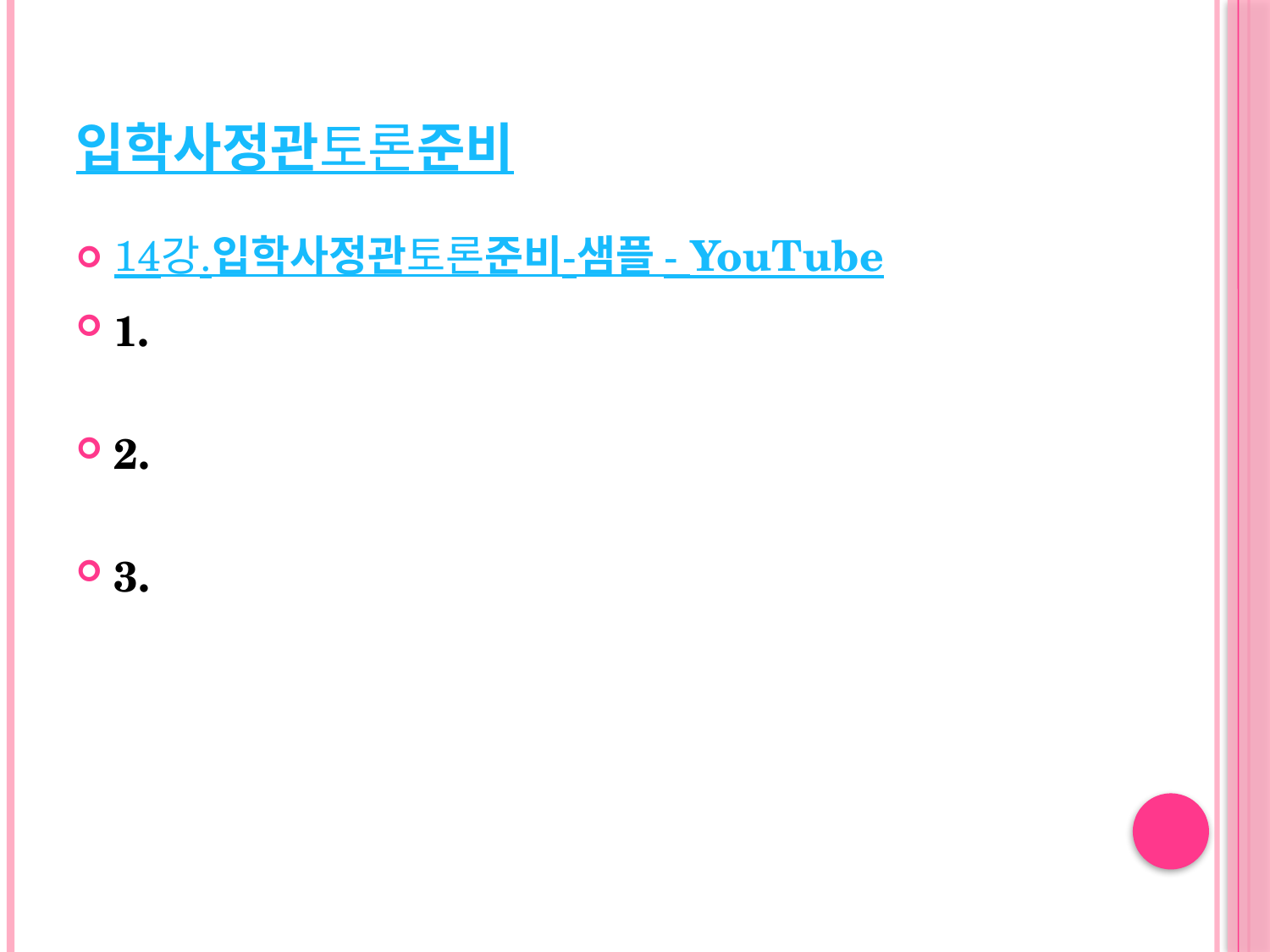

# 입학사정관토론준비
14강.입학사정관토론준비-샘플 - YouTube
1.

2.

3.